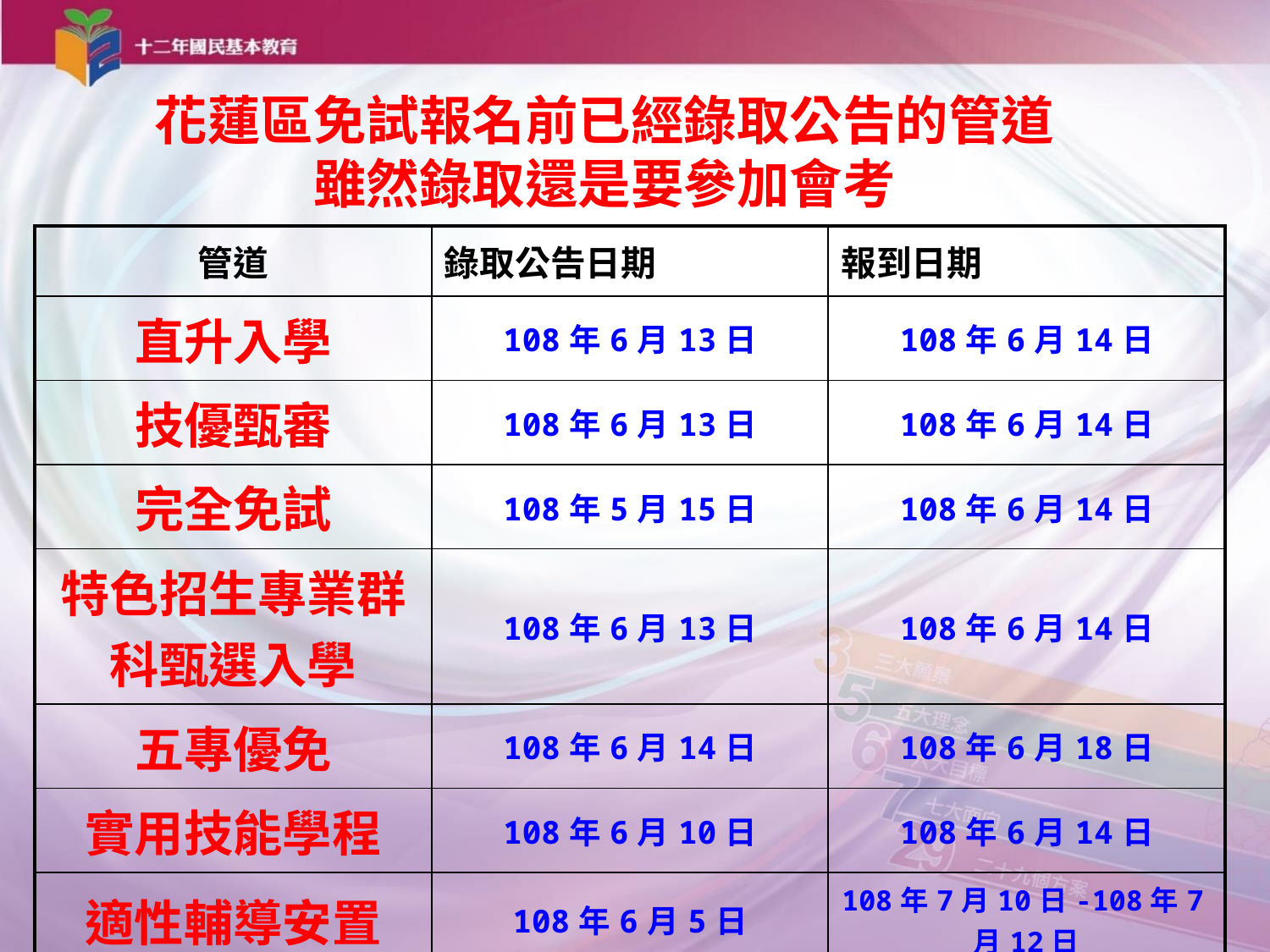

花蓮區免試報名前已經錄取公告的管道
雖然錄取還是要參加會考
| 管道 | 錄取公告日期 | 報到日期 |
| --- | --- | --- |
| 直升入學 | 108年6月13日 | 108年6月14日 |
| 技優甄審 | 108年6月13日 | 108年6月14日 |
| 完全免試 | 108年5月15日 | 108年6月14日 |
| 特色招生專業群科甄選入學 | 108年6月13日 | 108年6月14日 |
| 五專優免 | 108年6月14日 | 108年6月18日 |
| 實用技能學程 | 108年6月10日 | 108年6月14日 |
| 適性輔導安置 | 108年6月5日 | 108年7月10日-108年7月12日 |